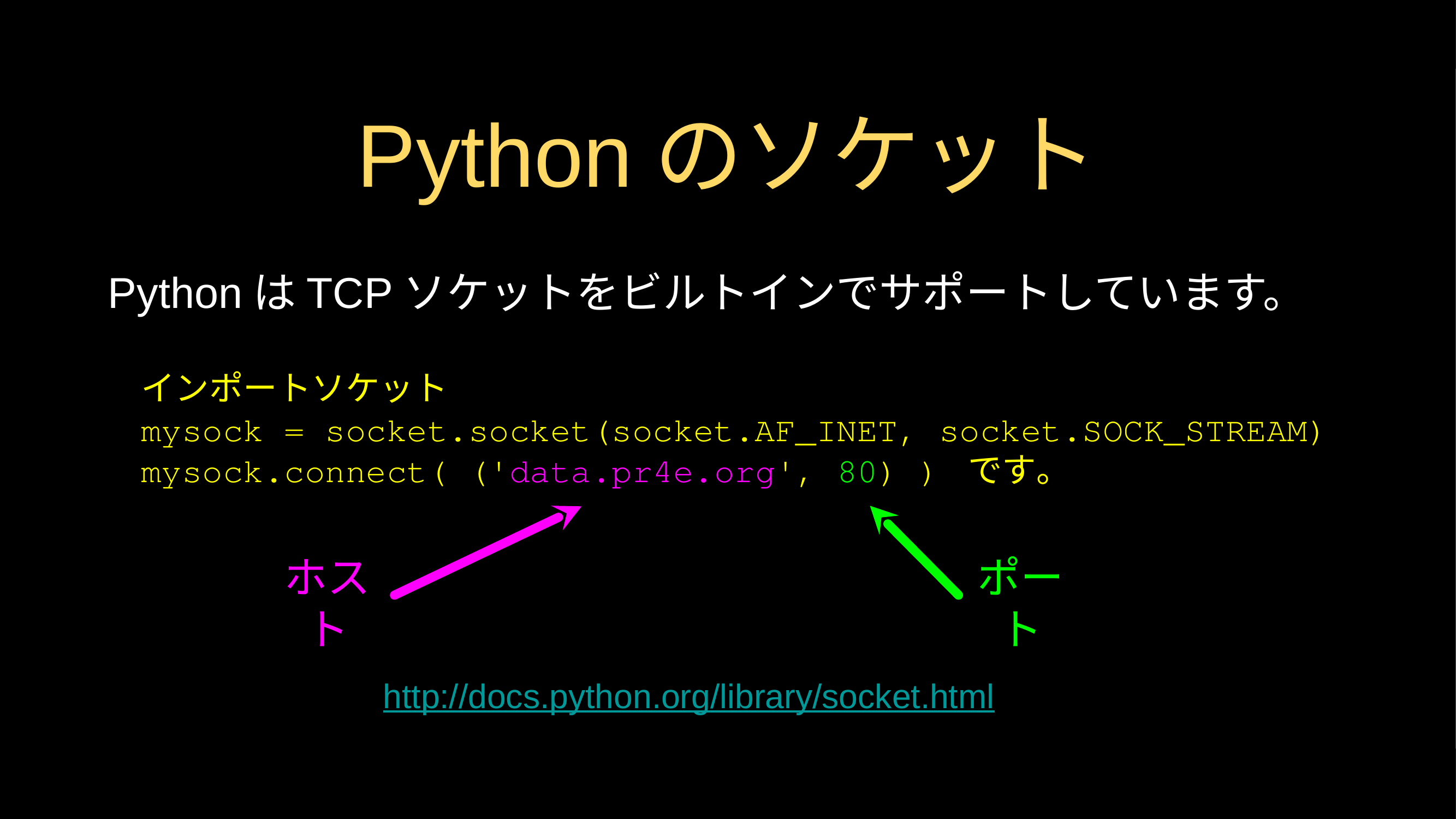

# Pythonのソケット
PythonはTCPソケットをビルトインでサポートしています。
インポートソケット
mysock = socket.socket(socket.AF_INET, socket.SOCK_STREAM)
mysock.connect( ('data.pr4e.org', 80) ) です。
ホスト
ポート
http://docs.python.org/library/socket.html